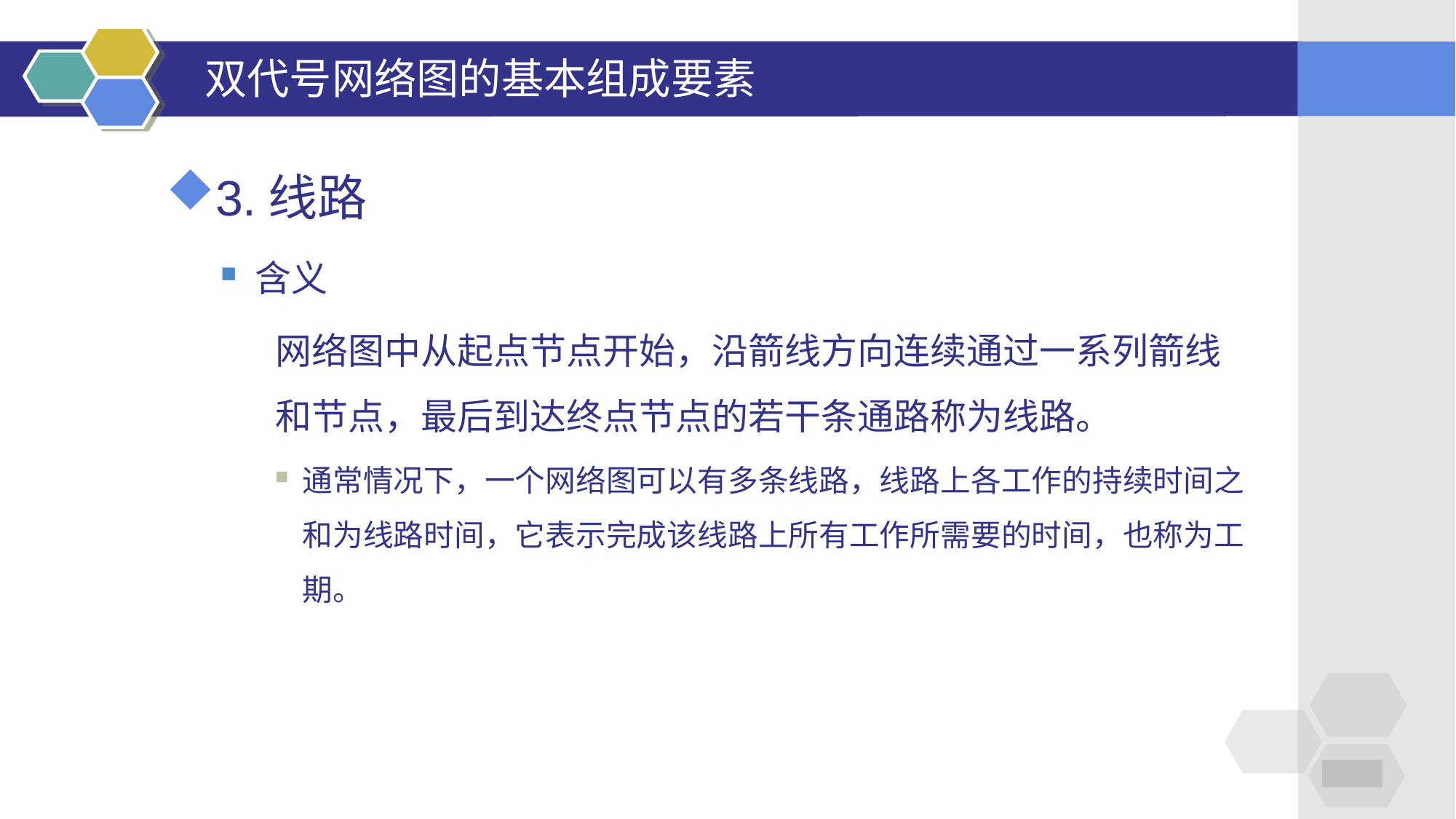

# 双代号网络图的基本组成要素
3.线路
含义
网络图中从起点节点开始，沿箭线方向连续通过一系列箭线和节点，最后到达终点节点的若干条通路称为线路。
通常情况下，一个网络图可以有多条线路，线路上各工作的持续时间之和为线路时间，它表示完成该线路上所有工作所需要的时间，也称为工期。
10